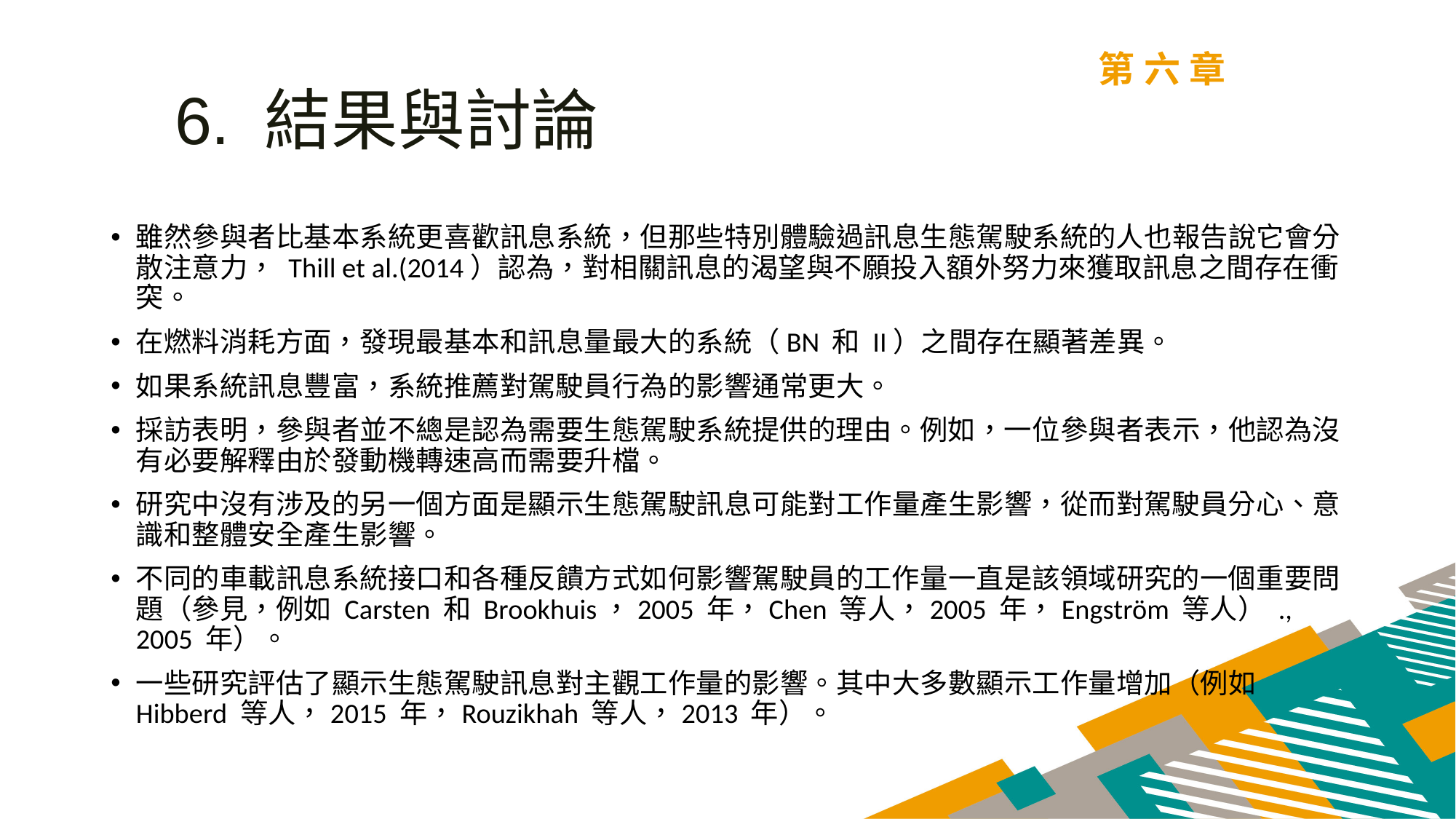

第六章
6. 結果與討論
雖然參與者比基本系統更喜歡訊息系統，但那些特別體驗過訊息生態駕駛系統的人也報告說它會分散注意力， Thill et al.(2014）認為，對相關訊息的渴望與不願投入額外努力來獲取訊息之間存在衝突。
在燃料消耗方面，發現最基本和訊息量最大的系統（BN 和 II）之間存在顯著差異。
如果系統訊息豐富，系統推薦對駕駛員行為的影響通常更大。
採訪表明，參與者並不總是認為需要生態駕駛系統提供的理由。例如，一位參與者表示，他認為沒有必要解釋由於發動機轉速高而需要升檔。
研究中沒有涉及的另一個方面是顯示生態駕駛訊息可能對工作量產生影響，從而對駕駛員分心、意識和整體安全產生影響。
不同的車載訊息系統接口和各種反饋方式如何影響駕駛員的工作量一直是該領域研究的一個重要問題（參見，例如 Carsten 和 Brookhuis，2005 年，Chen 等人，2005 年，Engström 等人） ., 2005 年）。
一些研究評估了顯示生態駕駛訊息對主觀工作量的影響。其中大多數顯示工作量增加（例如 Hibberd 等人，2015 年，Rouzikhah 等人，2013 年）。